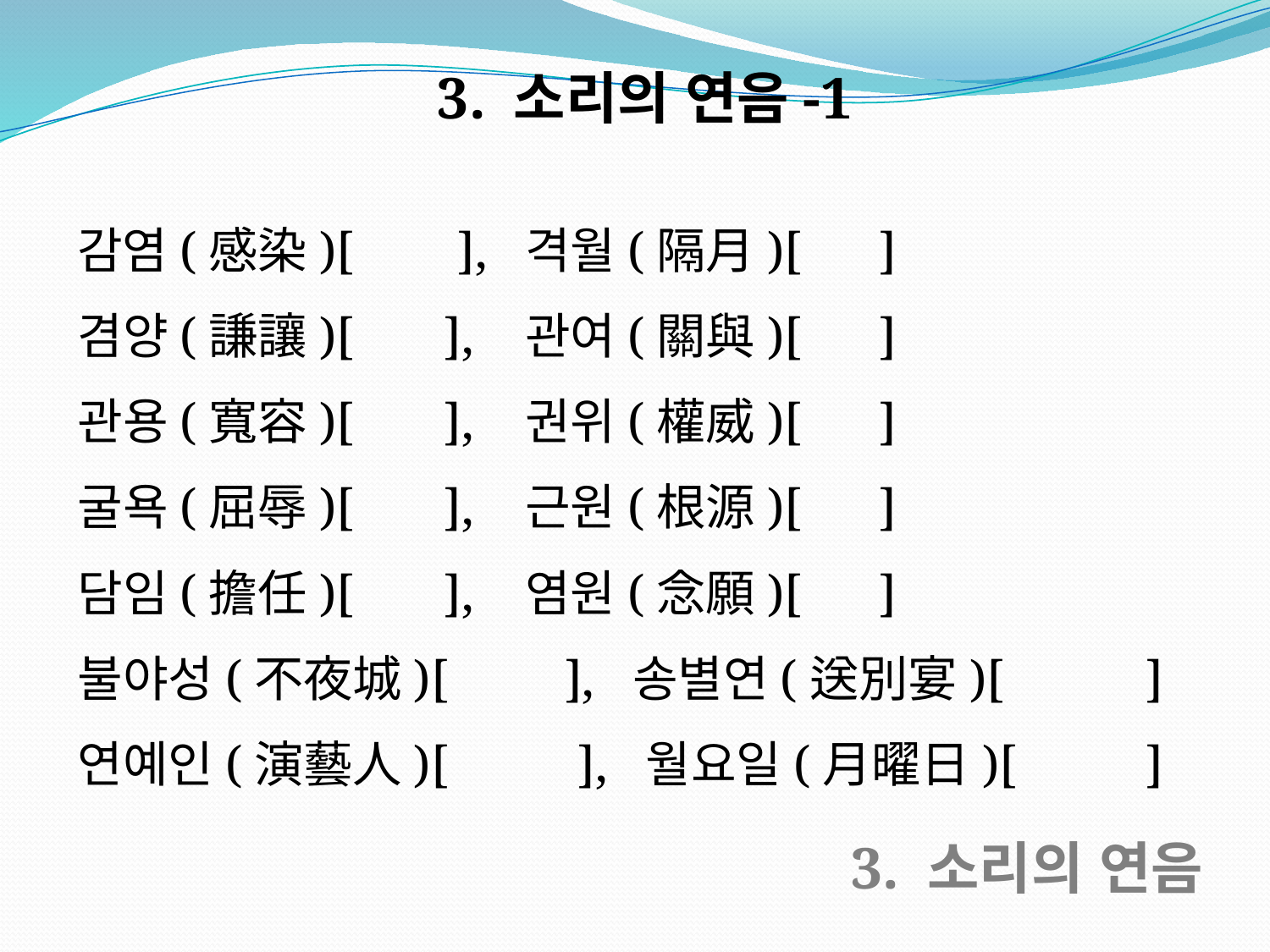

3. 소리의 연음-1
감염(感染)[        ],  격월(隔月)[      ]
겸양(謙讓)[       ],   관여(關與)[      ]
관용(寬容)[       ],   권위(權威)[      ]
굴욕(屈辱)[       ],   근원(根源)[      ]
담임(擔任)[       ],   염원(念願)[      ]
불야성(不夜城)[         ],  송별연(送別宴)[           ]
연예인(演藝人)[          ],  월요일(月曜日)[          ]

3. 소리의 연음